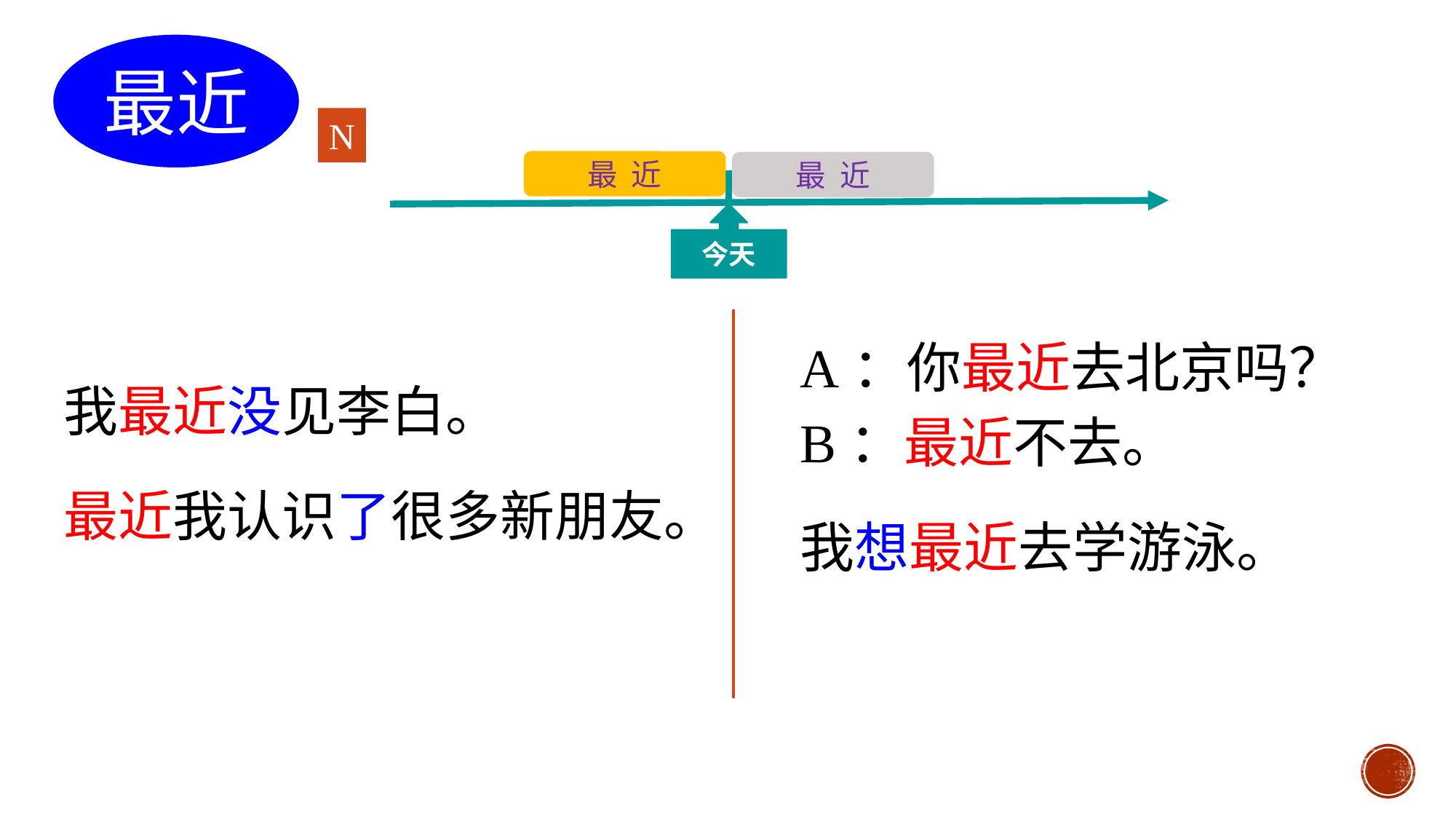

最近
N
最  近
最  近
今天
A：你最近去北京吗？
B：最近不去。
我想最近去学游泳。
我最近没见李白。
最近我认识了很多新朋友。